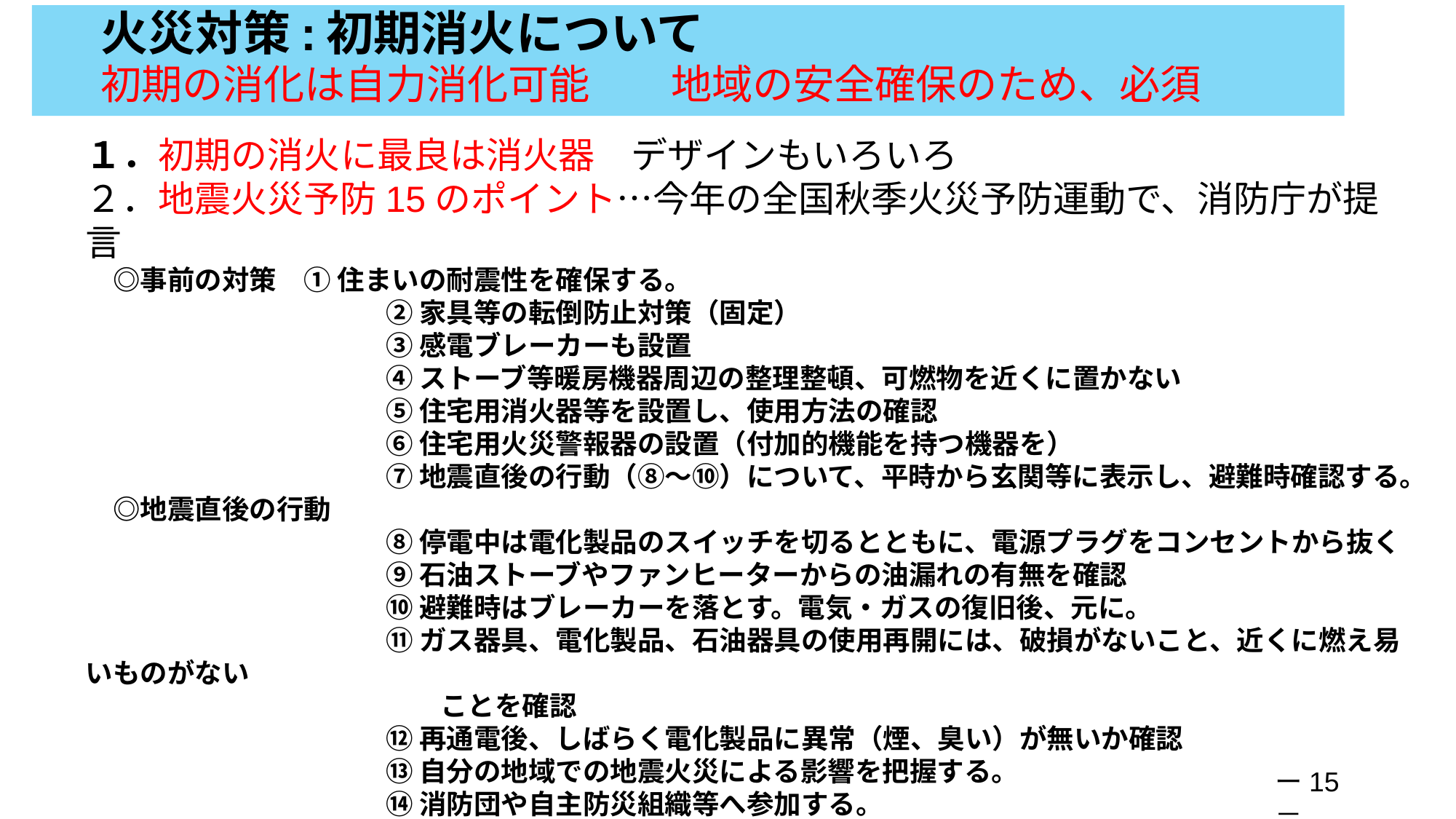

# 火災対策:初期消火について 　初期の消化は自力消化可能　　地域の安全確保のため、必須
１．初期の消火に最良は消火器　デザインもいろいろ
２．地震火災予防15のポイント…今年の全国秋季火災予防運動で、消防庁が提言
　◎事前の対策　① 住まいの耐震性を確保する。
　　　　　　　　　　　② 家具等の転倒防止対策（固定）
　　　　　　　　　　　③ 感電ブレーカーも設置
　　　　　　　　　　　④ ストーブ等暖房機器周辺の整理整頓、可燃物を近くに置かない
　　　　　　　　　　　⑤ 住宅用消火器等を設置し、使用方法の確認
　　　　　　　　　　　⑥ 住宅用火災警報器の設置（付加的機能を持つ機器を）
　　　　　　　　　　　⑦ 地震直後の行動（⑧～⑩）について、平時から玄関等に表示し、避難時確認する。
　◎地震直後の行動
　　　　　　　　　　　⑧ 停電中は電化製品のスイッチを切るとともに、電源プラグをコンセントから抜く
　　　　　　　　　　　⑨ 石油ストーブやファンヒーターからの油漏れの有無を確認
　　　　　　　　　　　⑩ 避難時はブレーカーを落とす。電気・ガスの復旧後、元に。
　　　　　　　　　　　⑪ ガス器具、電化製品、石油器具の使用再開には、破損がないこと、近くに燃え易いものがない
　　　　　　　　　　　　　ことを確認
　　　　　　　　　　　⑫ 再通電後、しばらく電化製品に異常（煙、臭い）が無いか確認
　　　　　　　　　　　⑬ 自分の地域での地震火災による影響を把握する。
　　　　　　　　　　　⑭ 消防団や自主防災組織等へ参加する。
　　　　　　　　　　　⑮ 地域の防災訓練へ参加するなどし、発災時の対応要領を習熟する。、
ー15－